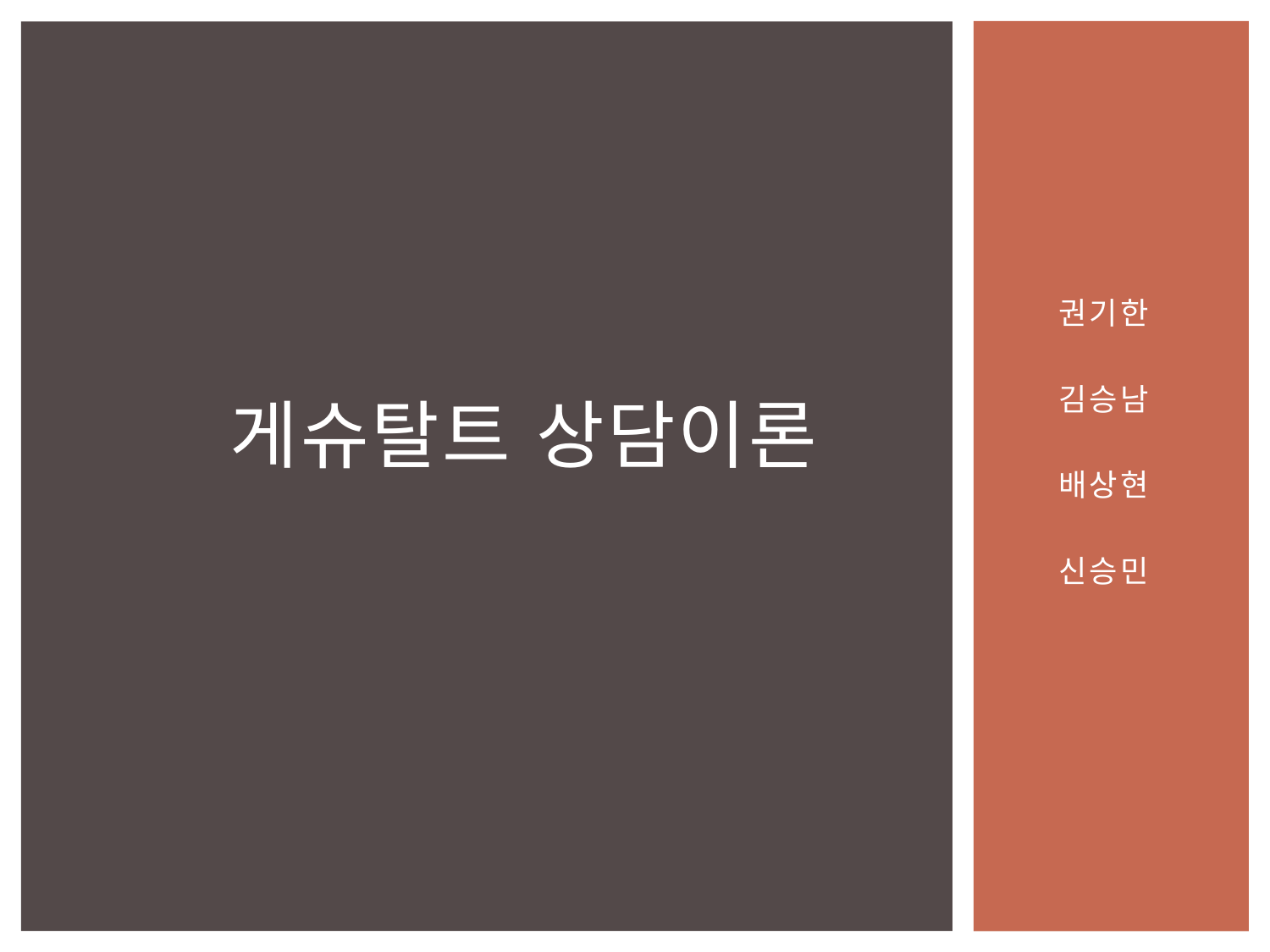

권기한

김승남

배상현

신승민
# 게슈탈트 상담이론